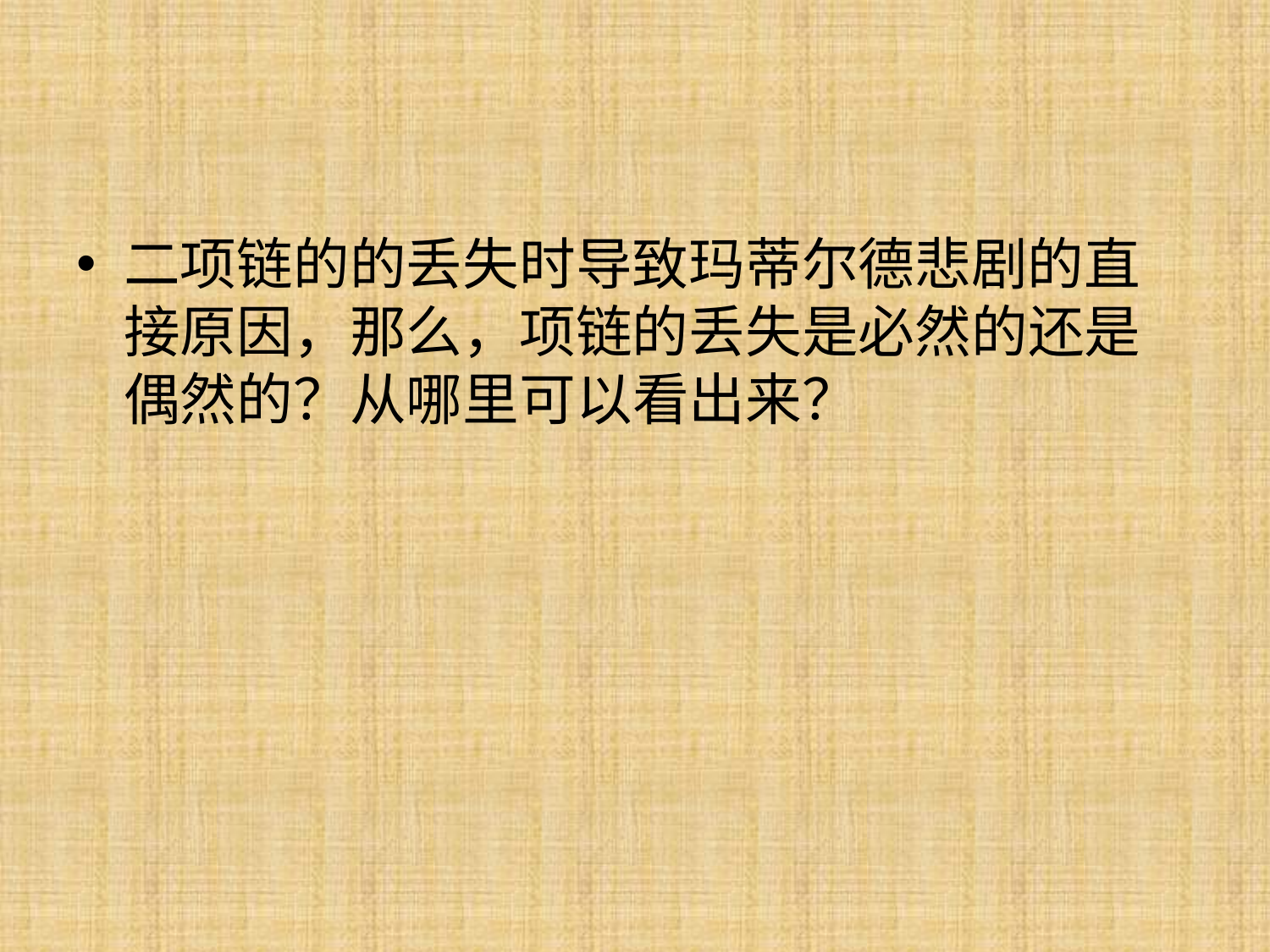

#
二项链的的丢失时导致玛蒂尔德悲剧的直接原因，那么，项链的丢失是必然的还是偶然的？从哪里可以看出来？